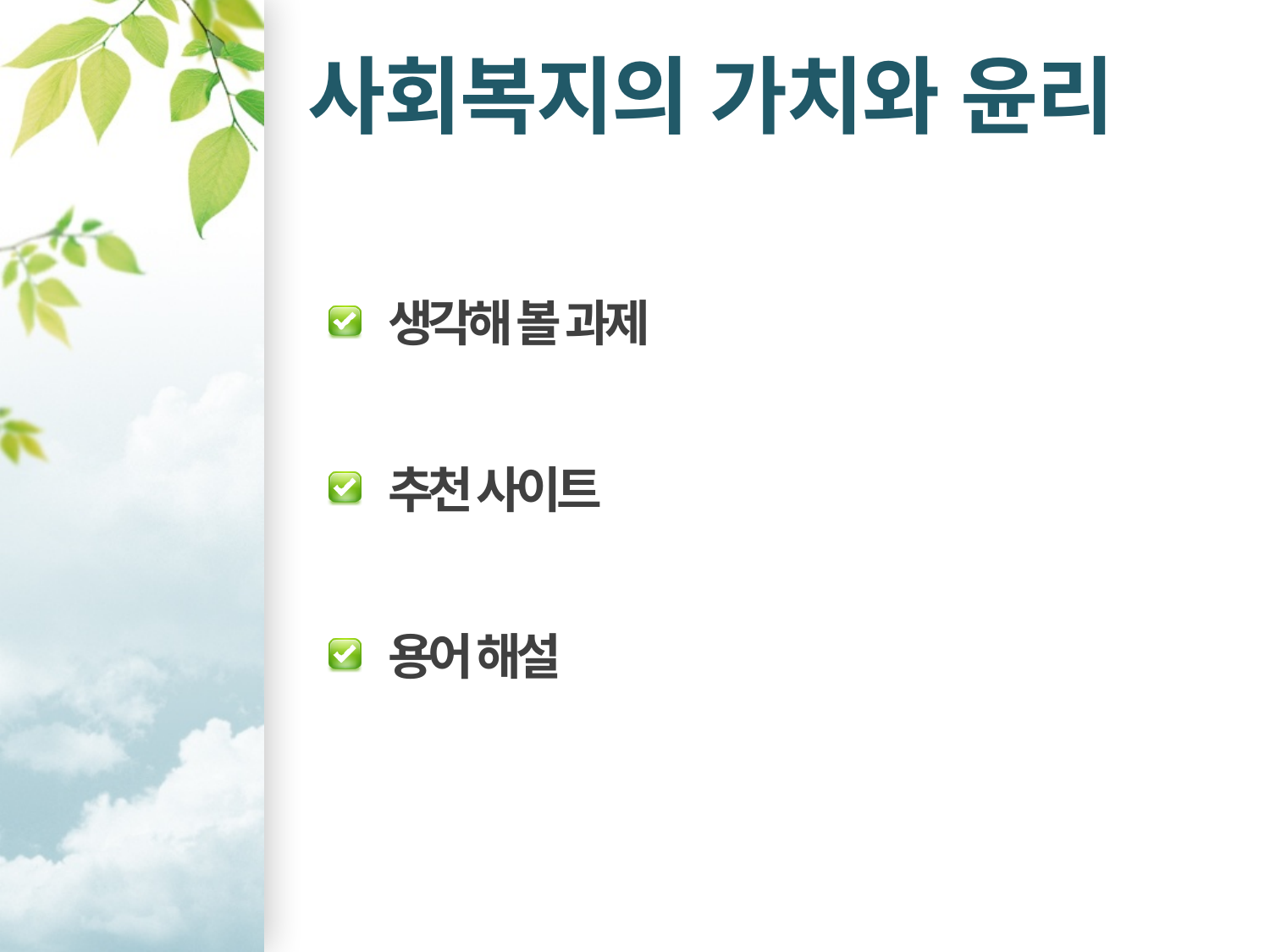

# 사회복지의 가치와 윤리
 생각해 볼 과제
 추천 사이트
 용어 해설